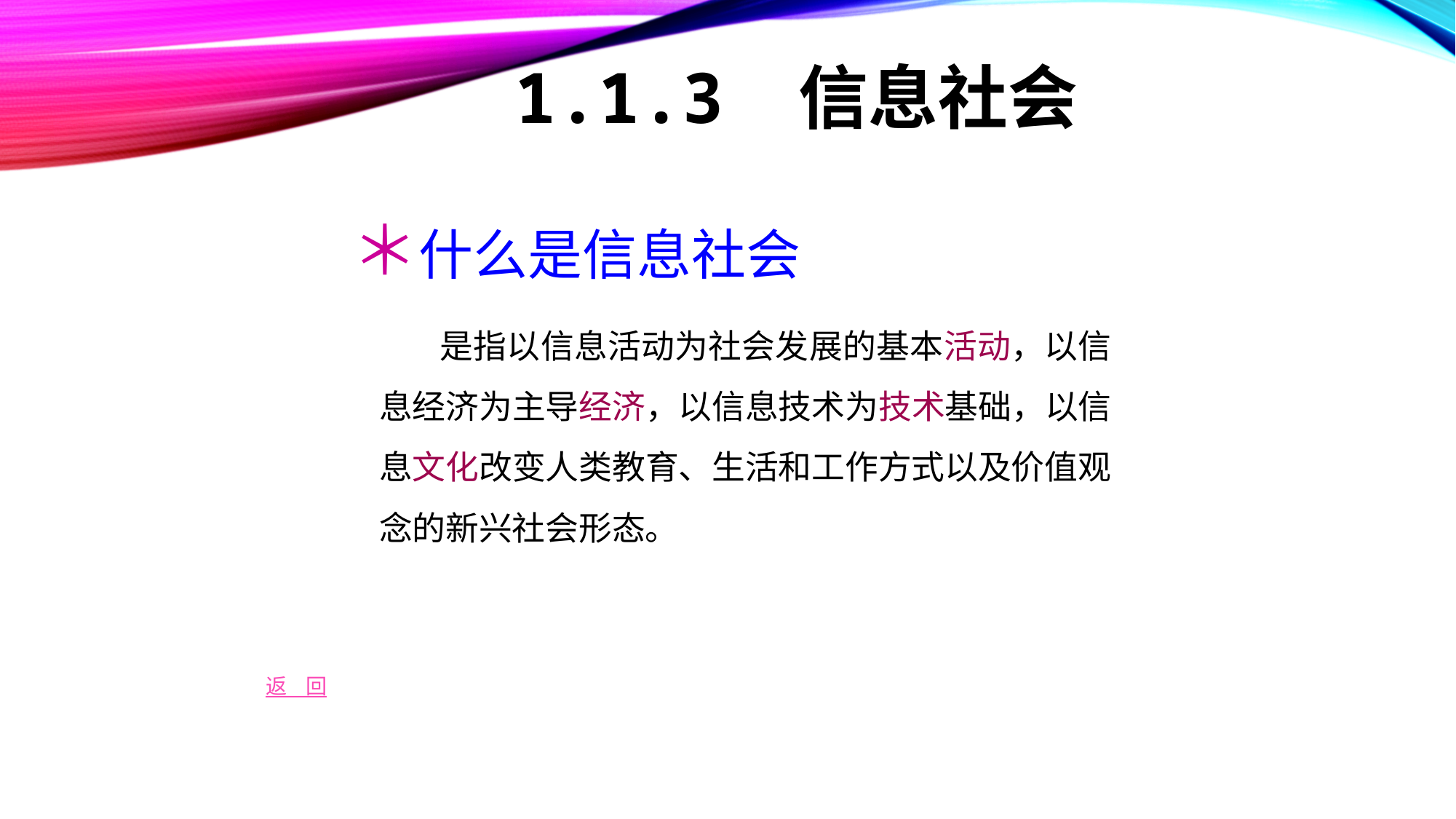

# 1.1.3   信息社会
＊什么是信息社会
          是指以信息活动为社会发展的基本活动，以信息经济为主导经济，以信息技术为技术基础，以信息文化改变人类教育、生活和工作方式以及价值观念的新兴社会形态。

返    回